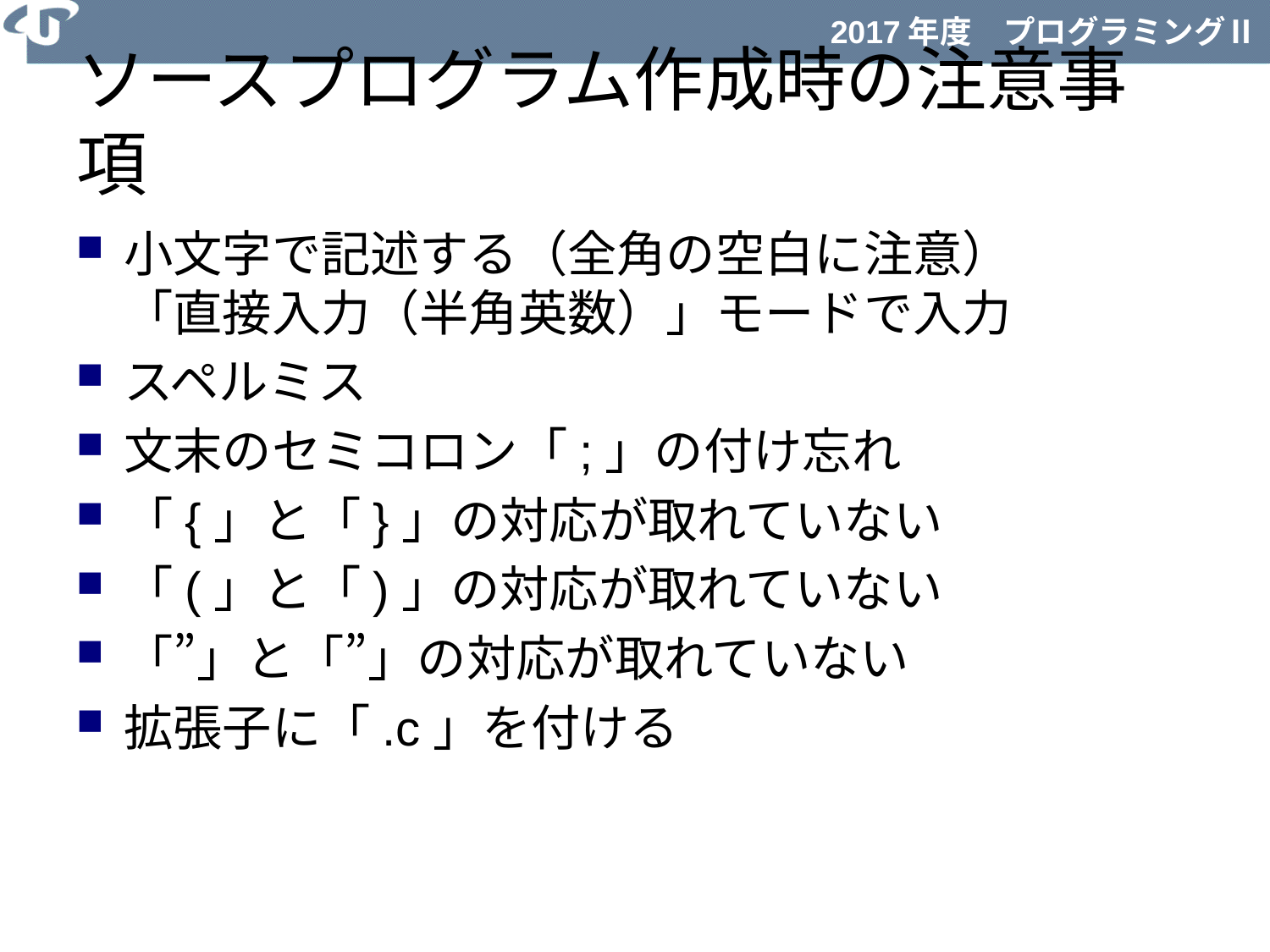

# ソースプログラム作成時の注意事項
小文字で記述する（全角の空白に注意）
「直接入力（半角英数）」モードで入力
スペルミス
文末のセミコロン「;」の付け忘れ
「{」と「}」の対応が取れていない
「(」と「)」の対応が取れていない
「”」と「”」の対応が取れていない
拡張子に「.c」を付ける